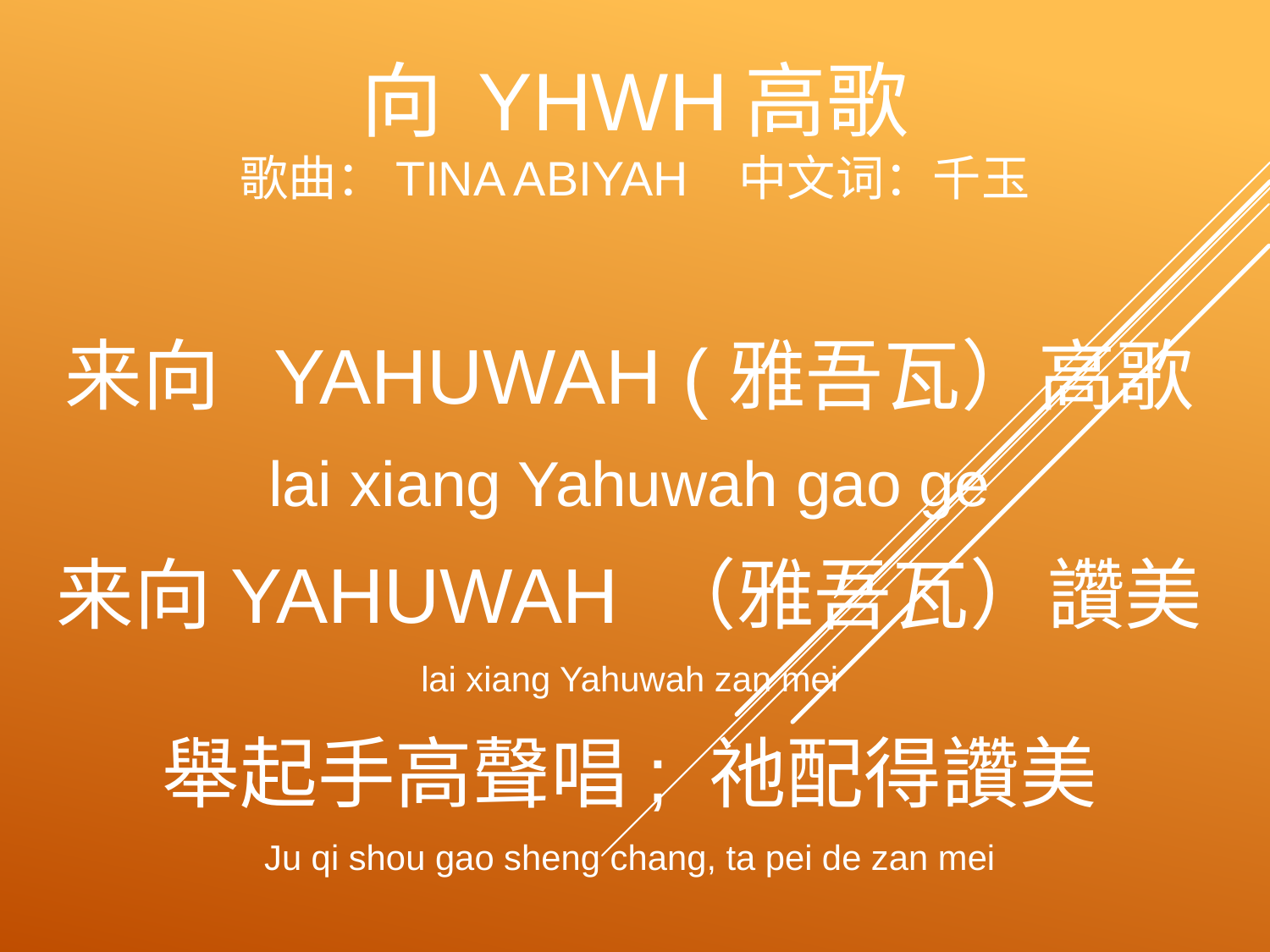

# 向 YHWH高歌 歌曲：Tina AbiYah   中文词：千玉

来向  YAHUWAH (雅吾瓦）高歌
lai xiang Yahuwah gao ge
来向YAHUWAH （雅吾瓦）讚美
lai xiang Yahuwah zan mei
舉起手高聲唱; 祂配得讚美
Ju qi shou gao sheng chang, ta pei de zan mei